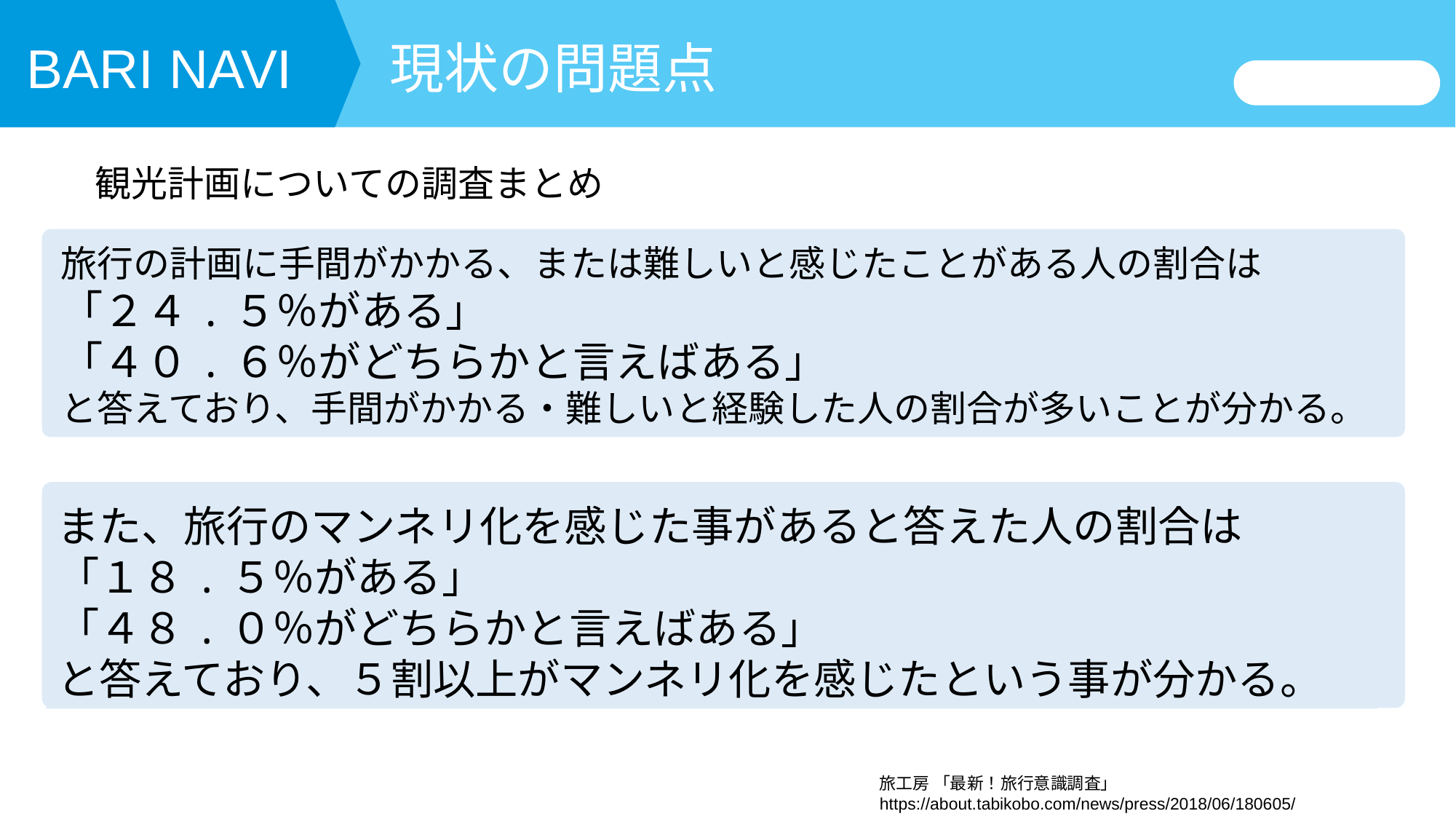

現状の問題点
BARI NAVI

観光計画についての調査まとめ

旅行の計画に手間がかかる、または難しいと感じたことがある人の割合は
「２４.５％がある」
「４０.６％がどちらかと言えばある」
と答えており、手間がかかる・難しいと経験した人の割合が多いことが分かる。

また、旅行のマンネリ化を感じた事があると答えた人の割合は
「１８.５％がある」
「４８.０％がどちらかと言えばある」
と答えており、５割以上がマンネリ化を感じたという事が分かる。
旅工房 「最新！旅行意識調査」
https://about.tabikobo.com/news/press/2018/06/180605/